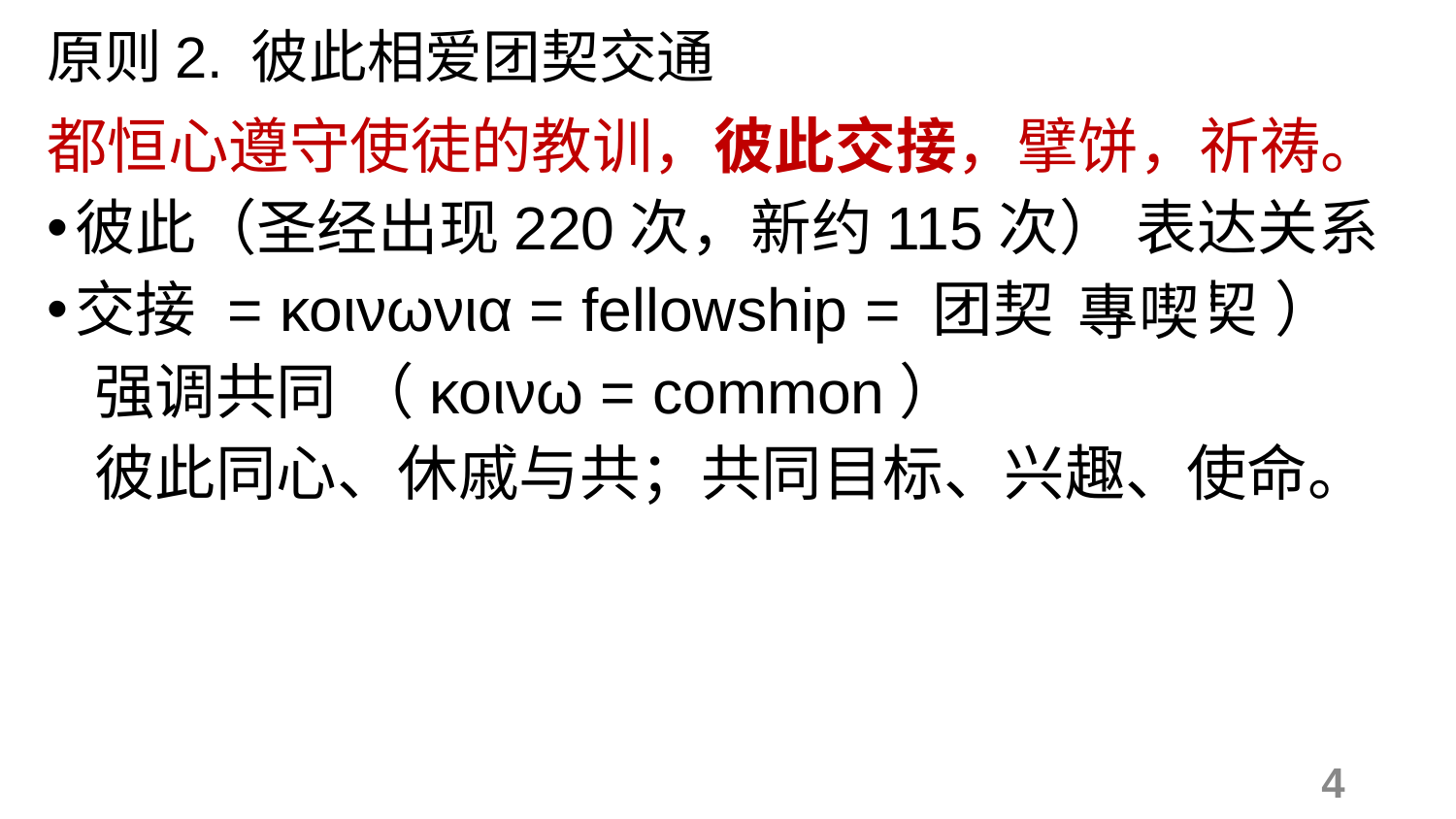

# 原则2. 彼此相爱团契交通
都恒心遵守使徒的教训，彼此交接，擘饼，祈祷。
彼此（圣经出现220次，新约115次） 表达关系
交接 = κοινωνια = fellowship = 团契 ( 團契 ）
  强调共同 （κοινω = common）
  彼此同心、休戚与共；共同目标、兴趣、使命。

專喫

4